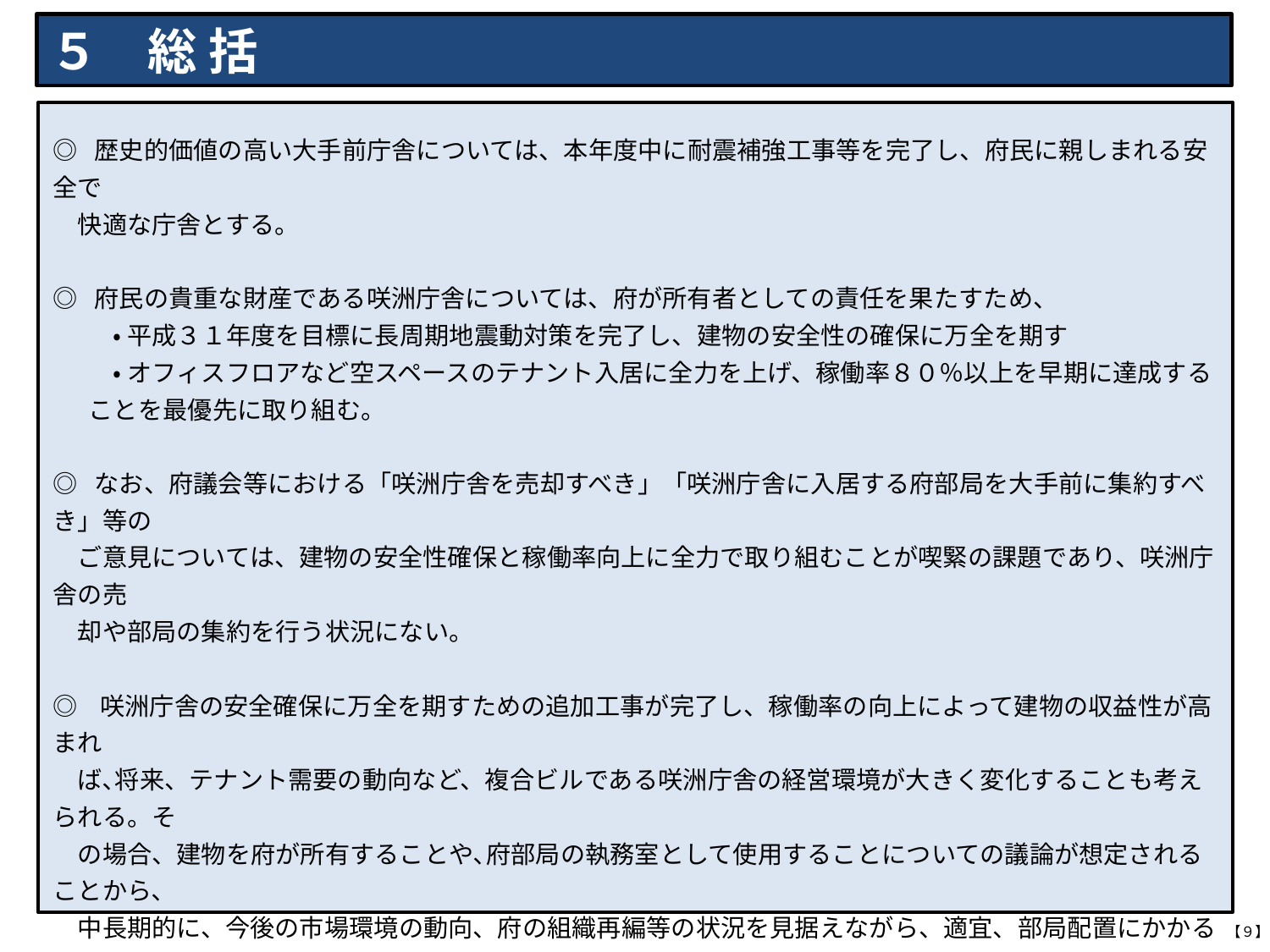

５　総 括
◎  歴史的価値の高い大手前庁舎については、本年度中に耐震補強工事等を完了し、府民に親しまれる安全で　
　快適な庁舎とする。

◎  府民の貴重な財産である咲洲庁舎については、府が所有者としての責任を果たすため、
　　  ・ 平成３１年度を目標に長周期地震動対策を完了し、建物の安全性の確保に万全を期す
　　  ・ オフィスフロアなど空スペースのテナント入居に全力を上げ、稼働率８０％以上を早期に達成する
　  ことを最優先に取り組む。

◎  なお、府議会等における「咲洲庁舎を売却すべき」「咲洲庁舎に入居する府部局を大手前に集約すべき」等の
　ご意見については、建物の安全性確保と稼働率向上に全力で取り組むことが喫緊の課題であり、咲洲庁舎の売
　却や部局の集約を行う状況にない。

◎   咲洲庁舎の安全確保に万全を期すための追加工事が完了し、稼働率の向上によって建物の収益性が高まれ
　ば､将来、テナント需要の動向など、複合ビルである咲洲庁舎の経営環境が大きく変化することも考えられる。そ
　の場合、建物を府が所有することや､府部局の執務室として使用することについての議論が想定されることから､
　中長期的に、今後の市場環境の動向、府の組織再編等の状況を見据えながら、適宜、部局配置にかかる課題
　を点検していく。

◎ また、大手前地区には府有地が多く存在することから、立地する施設の利用状況等を踏まえながら、地区の活
　性化につながる観点から、全体の土地利用の方向性について検討していく。

【９】